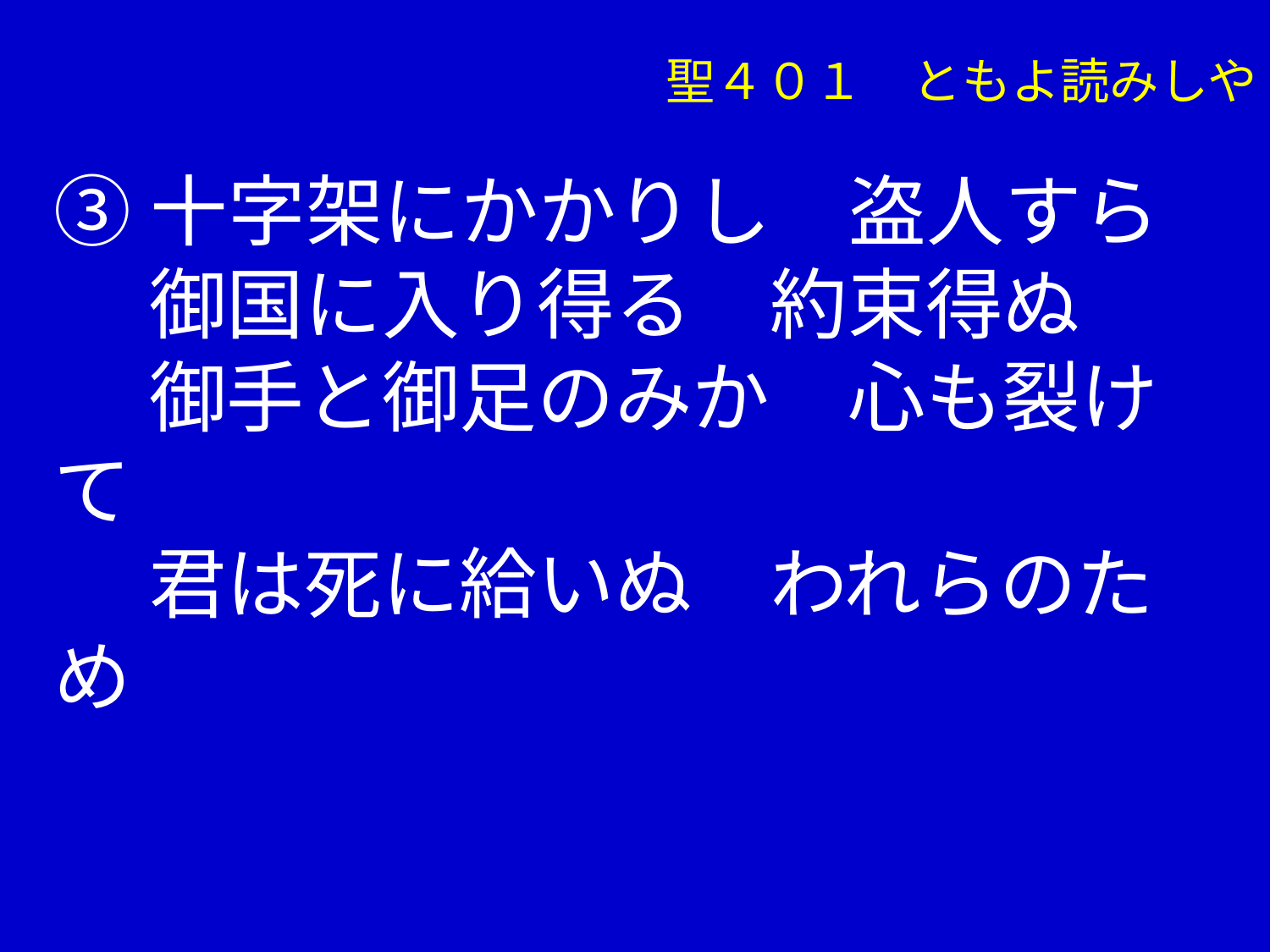

聖４０１　ともよ読みしや
③十字架にかかりし　盗人すら
　 御国に入り得る　約束得ぬ
　 御手と御足のみか　心も裂けて
　 君は死に給いぬ　われらのため